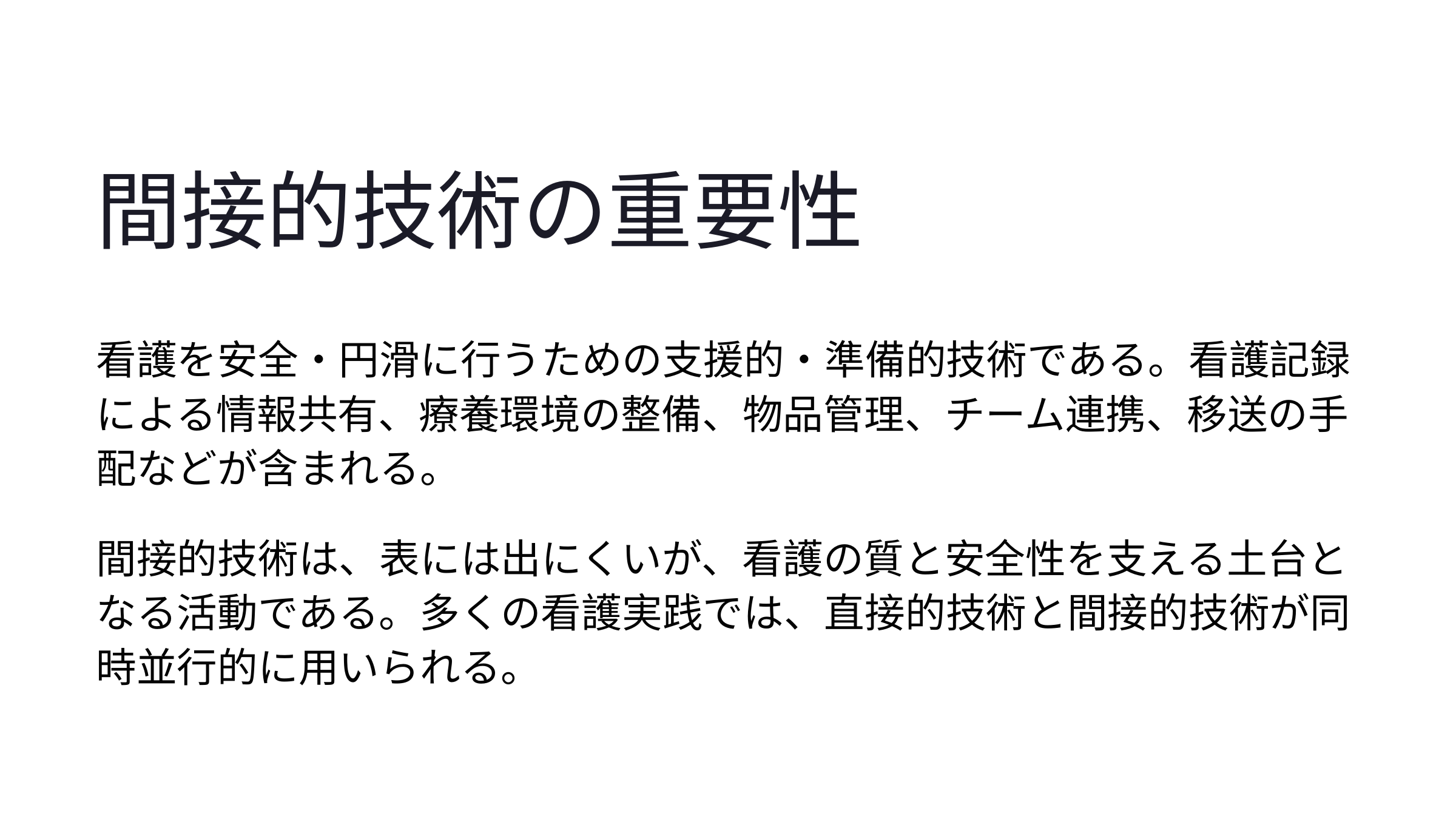

間接的技術の重要性
看護を安全・円滑に行うための支援的・準備的技術である。看護記録による情報共有、療養環境の整備、物品管理、チーム連携、移送の手配などが含まれる。
間接的技術は、表には出にくいが、看護の質と安全性を支える土台となる活動である。多くの看護実践では、直接的技術と間接的技術が同時並行的に用いられる。